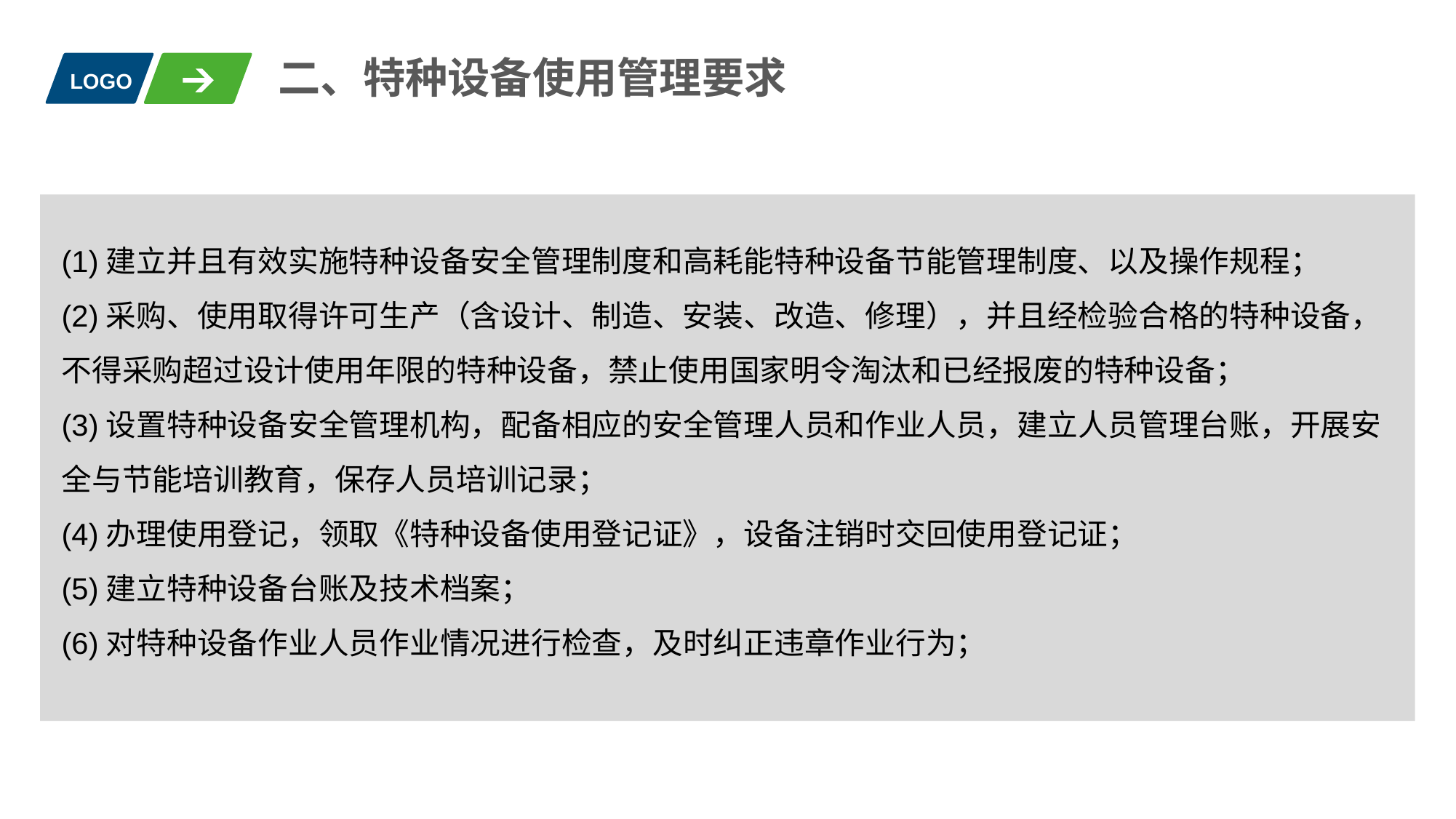

二、特种设备使用管理要求

LOGO

(1)建立并且有效实施特种设备安全管理制度和高耗能特种设备节能管理制度、以及操作规程；
(2)采购、使用取得许可生产（含设计、制造、安装、改造、修理），并且经检验合格的特种设备，不得采购超过设计使用年限的特种设备，禁止使用国家明令淘汰和已经报废的特种设备；
(3)设置特种设备安全管理机构，配备相应的安全管理人员和作业人员，建立人员管理台账，开展安全与节能培训教育，保存人员培训记录；
(4)办理使用登记，领取《特种设备使用登记证》，设备注销时交回使用登记证；
(5)建立特种设备台账及技术档案；
(6)对特种设备作业人员作业情况进行检查，及时纠正违章作业行为；